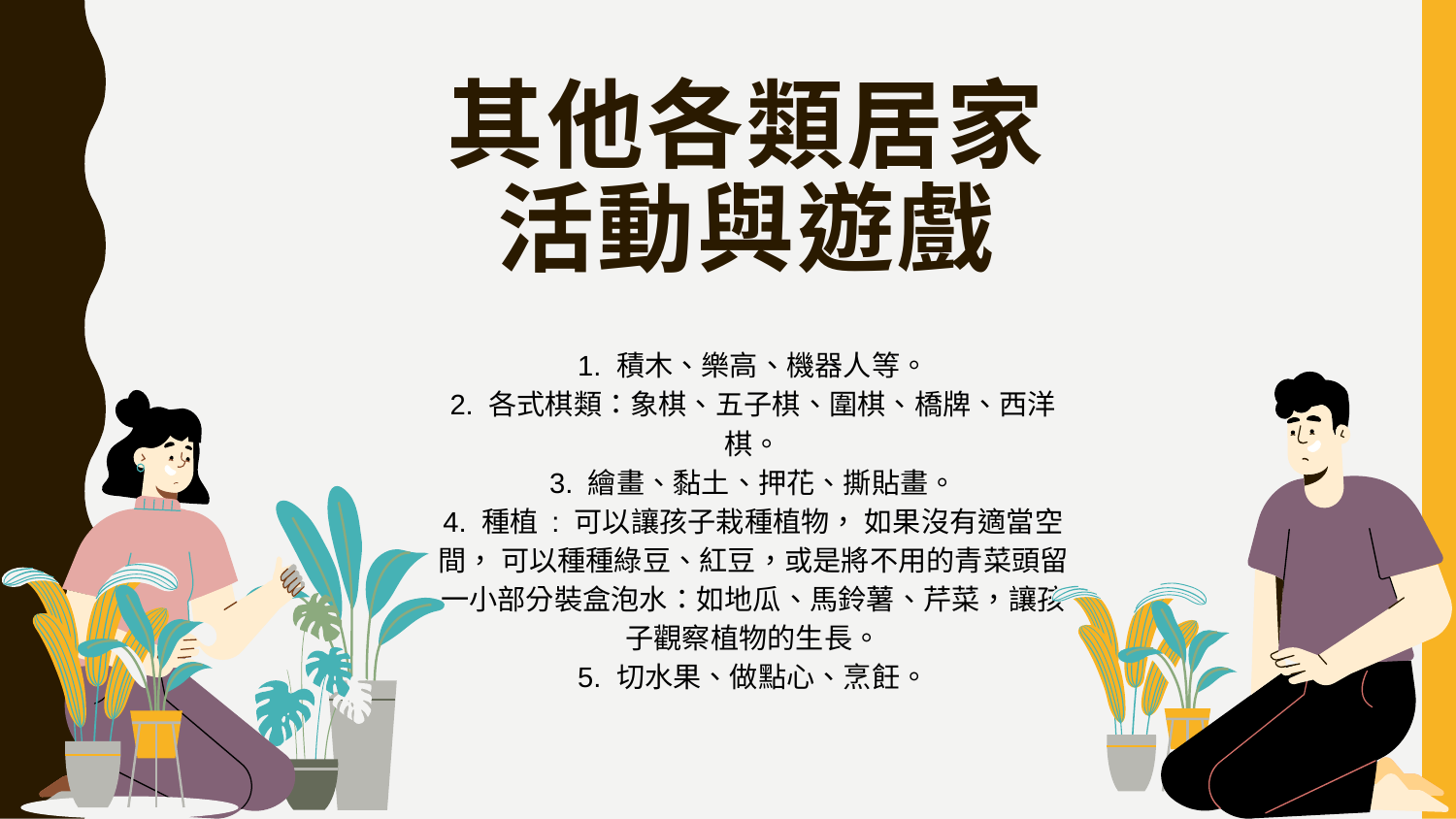

# 其他各類居家
活動與遊戲
1. 積木、樂高、機器人等。
2. 各式棋類：象棋、五子棋、圍棋、橋牌、西洋棋。
3. 繪畫、黏土、押花、撕貼畫。
4. 種植 : 可以讓孩子栽種植物， 如果沒有適當空間， 可以種種綠豆、紅豆，或是將不用的青菜頭留一小部分裝盒泡水：如地瓜、馬鈴薯、芹菜，讓孩子觀察植物的生長。
5. 切水果、做點心、烹飪。